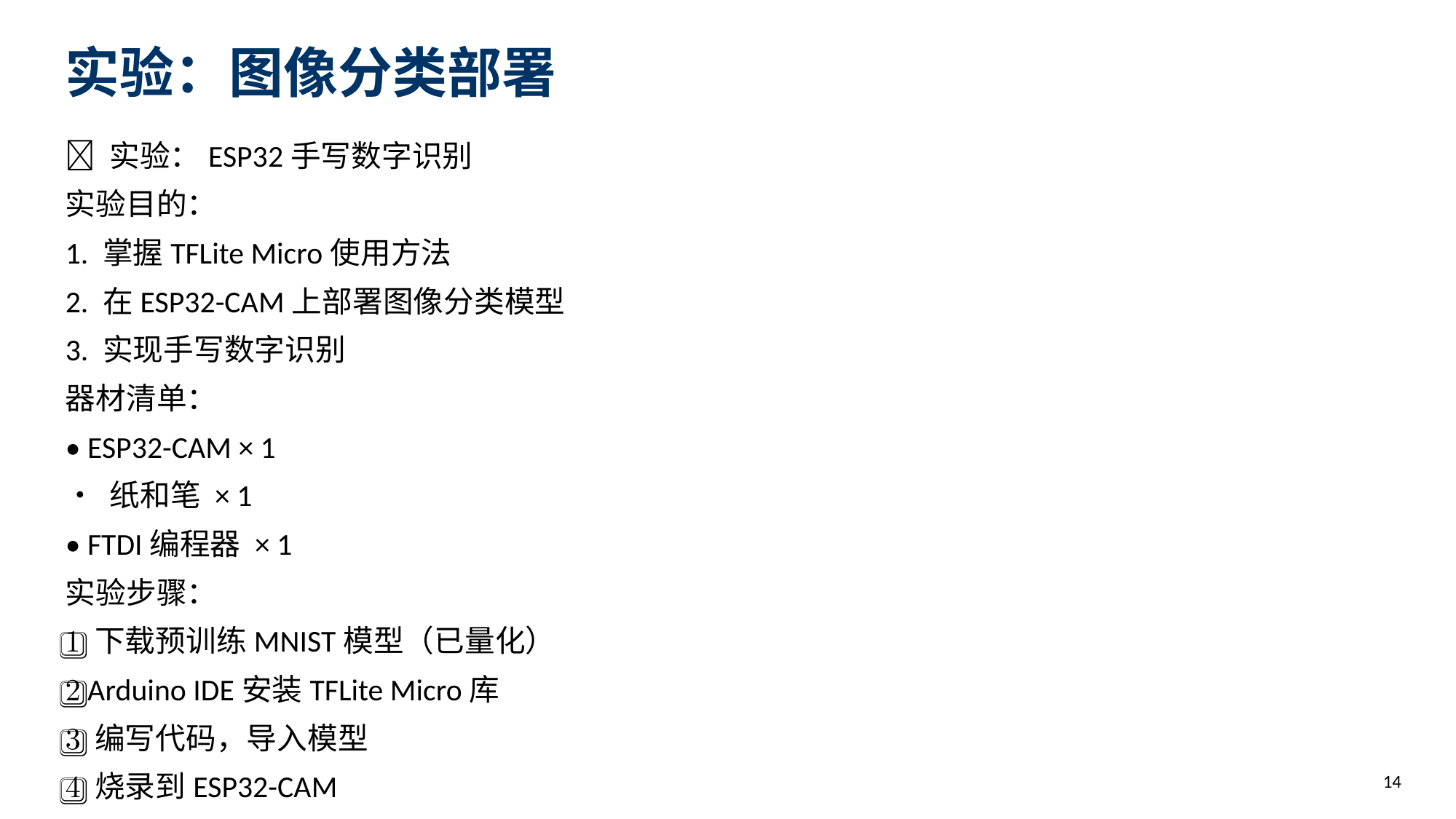

实验：图像分类部署
🧪 实验：ESP32手写数字识别
实验目的：
1. 掌握TFLite Micro使用方法
2. 在ESP32-CAM上部署图像分类模型
3. 实现手写数字识别
器材清单：
• ESP32-CAM × 1
• 纸和笔 × 1
• FTDI编程器 × 1
实验步骤：
1️⃣ 下载预训练MNIST模型（已量化）
2️⃣ Arduino IDE安装TFLite Micro库
3️⃣ 编写代码，导入模型
4️⃣ 烧录到ESP32-CAM
5️⃣ 在纸上写数字，摄像头对准
6️⃣ 观察串口输出的识别结果
⚠️ 注意：模型量化版本才能在ESP32上运行！
14